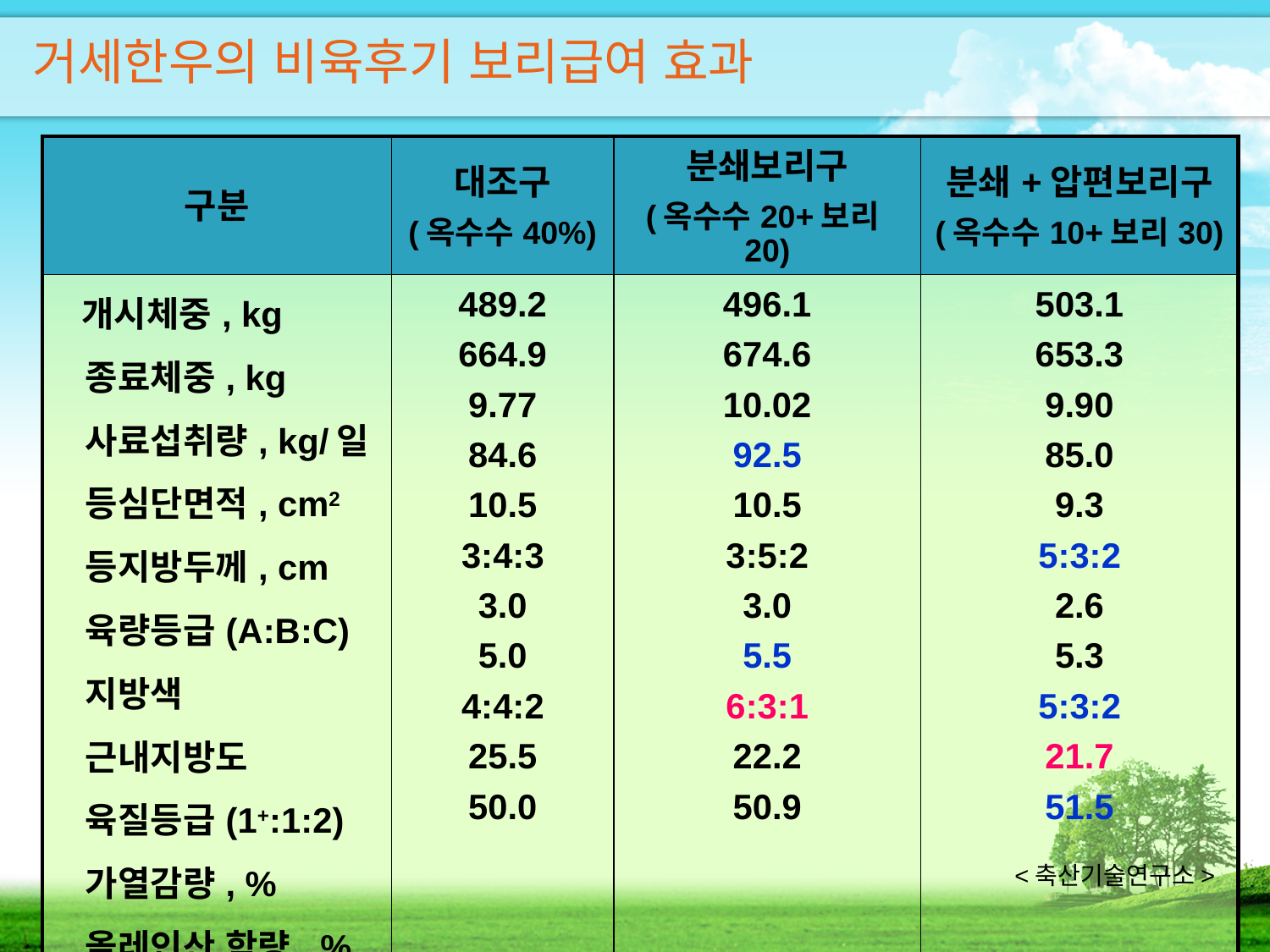

# 거세한우의 비육후기 보리급여 효과
| 구분 | 대조구 (옥수수40%) | 분쇄보리구 (옥수수20+보리20) | 분쇄+압편보리구 (옥수수10+보리30) |
| --- | --- | --- | --- |
| 개시체중, kg 종료체중, kg 사료섭취량, kg/일 등심단면적, cm2 등지방두께, cm 육량등급(A:B:C) 지방색 근내지방도 육질등급(1+:1:2) 가열감량, % 올레인산 함량, % | 489.2 664.9 9.77 84.6 10.5 3:4:3 3.0 5.0 4:4:2 25.5 50.0 | 496.1 674.6 10.02 92.5 10.5 3:5:2 3.0 5.5 6:3:1 22.2 50.9 | 503.1 653.3 9.90 85.0 9.3 5:3:2 2.6 5.3 5:3:2 21.7 51.5 |
<축산기술연구소>